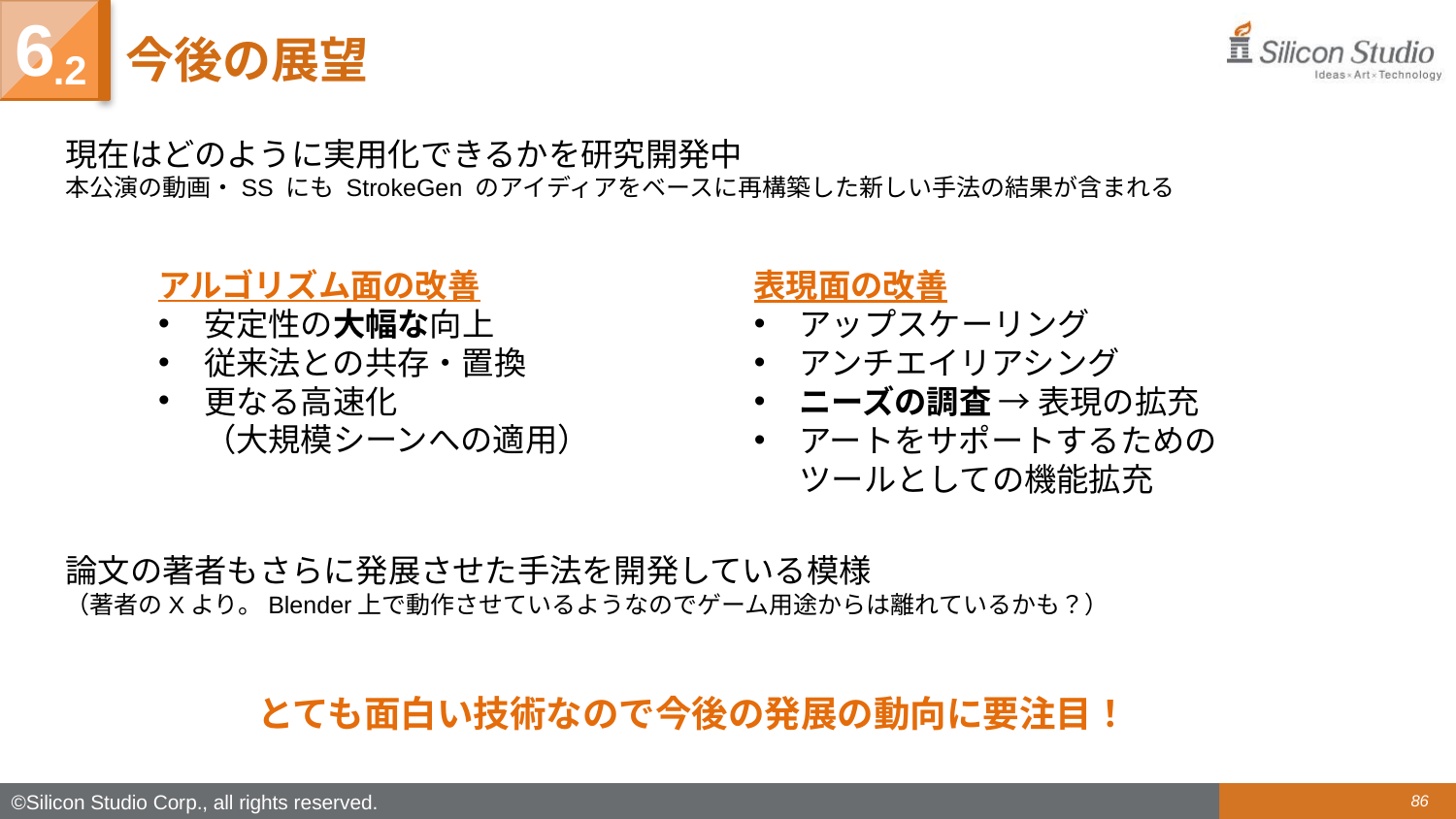

6
# 今後の展望
.2
現在はどのように実用化できるかを研究開発中
本公演の動画・SS にも StrokeGen のアイディアをベースに再構築した新しい手法の結果が含まれる

論文の著者もさらに発展させた手法を開発している模様
（著者のXより。Blender上で動作させているようなのでゲーム用途からは離れているかも？）

アルゴリズム面の改善
安定性の大幅な向上
従来法との共存・置換
更なる高速化
（大規模シーンへの適用）
表現面の改善
アップスケーリング
アンチエイリアシング
ニーズの調査 → 表現の拡充
アートをサポートするための
ツールとしての機能拡充
とても面白い技術なので今後の発展の動向に要注目！